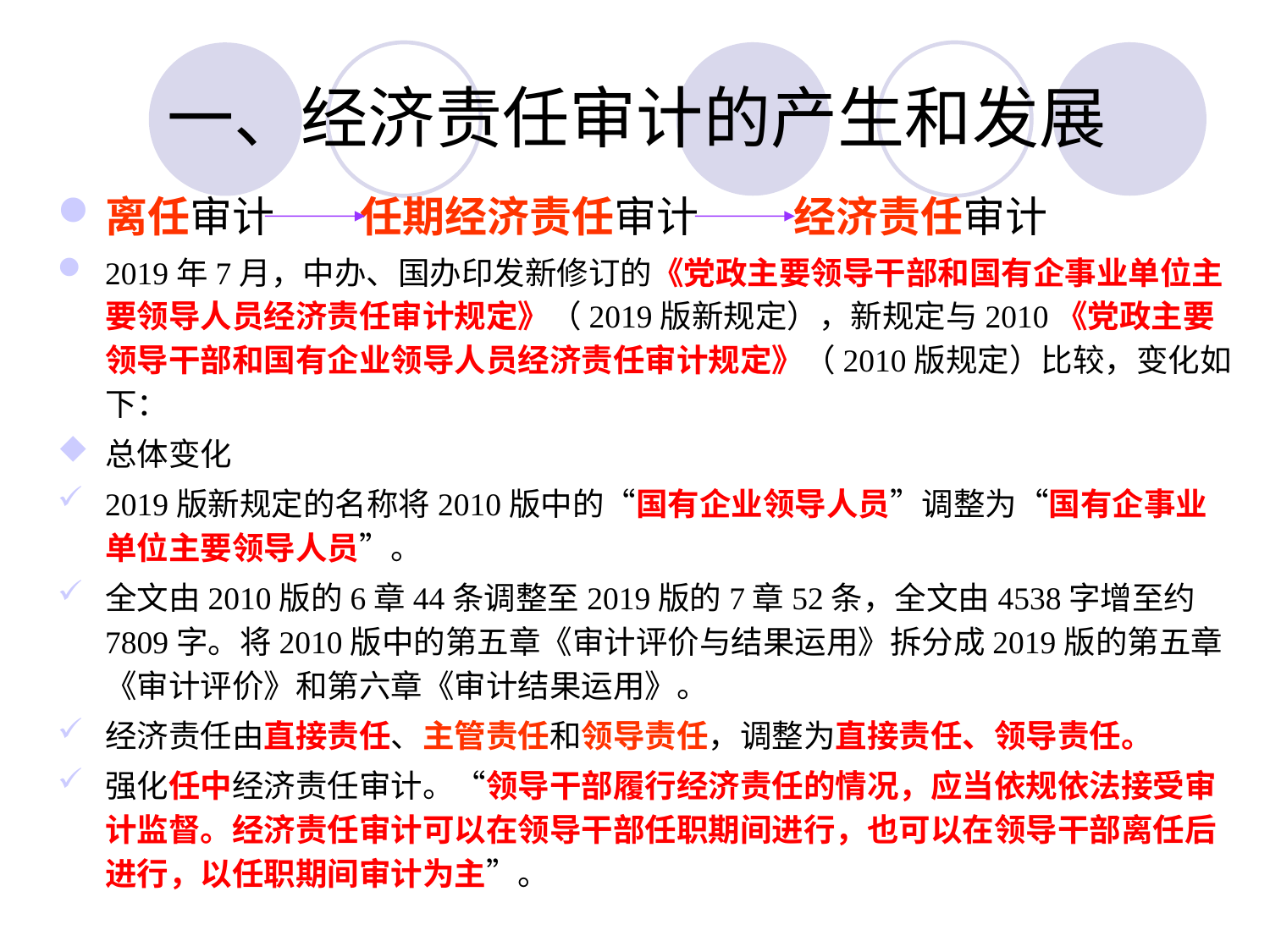

# 一、经济责任审计的产生和发展
离任审计         任期经济责任审计          经济责任审计
2019年7月，中办、国办印发新修订的《党政主要领导干部和国有企事业单位主要领导人员经济责任审计规定》（2019版新规定），新规定与2010《党政主要领导干部和国有企业领导人员经济责任审计规定》（2010版规定）比较，变化如下：
总体变化
2019版新规定的名称将2010版中的“国有企业领导人员”调整为“国有企事业单位主要领导人员”。
全文由2010版的6章44条调整至2019版的7章52条，全文由4538字增至约7809字。将2010版中的第五章《审计评价与结果运用》拆分成2019版的第五章《审计评价》和第六章《审计结果运用》。
经济责任由直接责任、主管责任和领导责任，调整为直接责任、领导责任。
强化任中经济责任审计。“领导干部履行经济责任的情况，应当依规依法接受审计监督。经济责任审计可以在领导干部任职期间进行，也可以在领导干部离任后进行，以任职期间审计为主”。